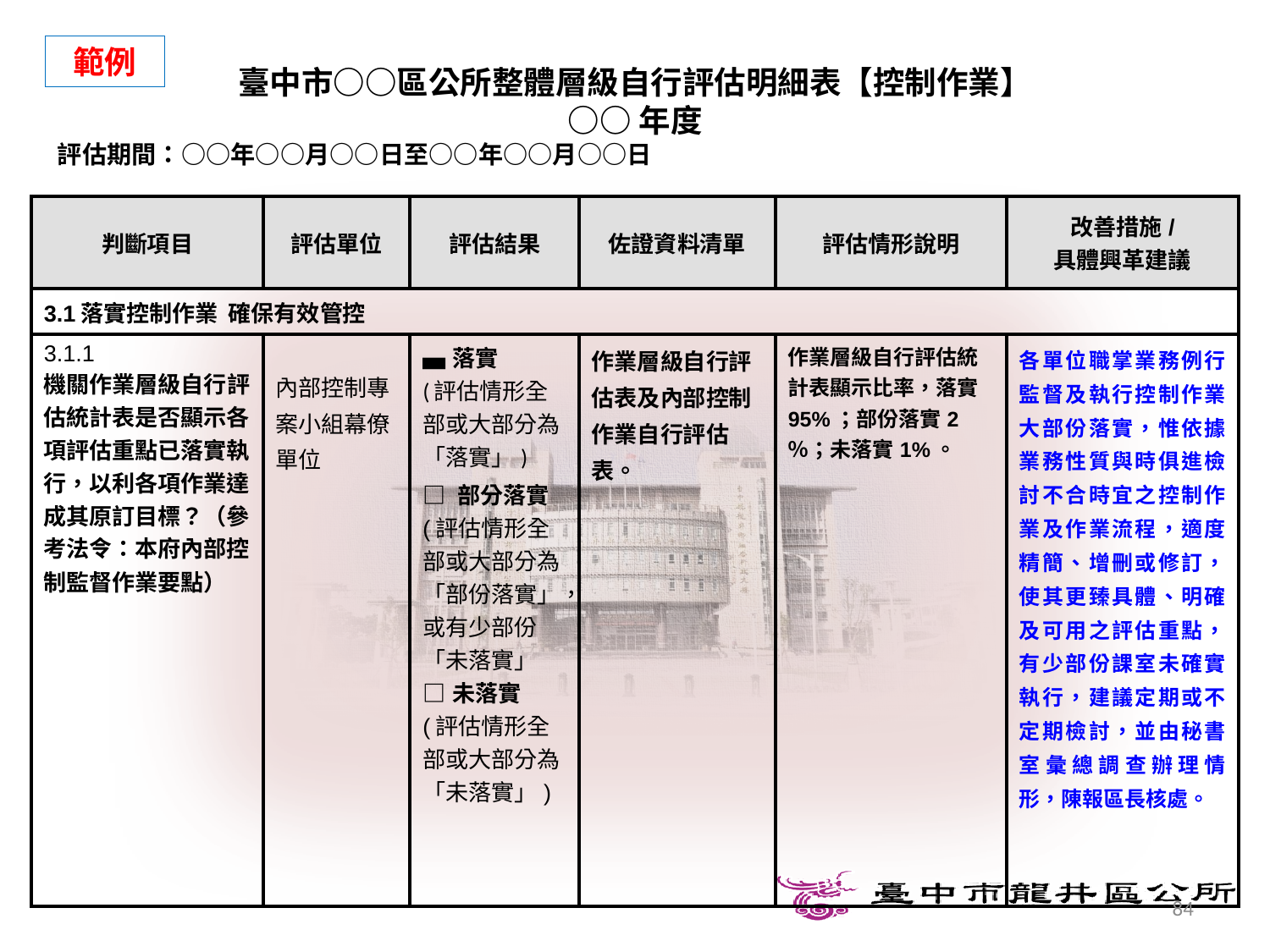

範例
臺中市○○區公所整體層級自行評估明細表【控制作業】
○○年度
評估期間：○○年○○月○○日至○○年○○月○○日
| 判斷項目 | 評估單位 | 評估結果 | 佐證資料清單 | 評估情形說明 | 改善措施/ 具體興革建議 |
| --- | --- | --- | --- | --- | --- |
| 3.1落實控制作業 確保有效管控 |  |  |  |  |  |
| 3.1.1 機關作業層級自行評估統計表是否顯示各項評估重點已落實執行，以利各項作業達成其原訂目標？（參考法令：本府內部控制監督作業要點） | 內部控制專案小組幕僚單位 | ▄落實 (評估情形全部或大部分為「落實」) □ 部分落實 (評估情形全部或大部分為「部份落實」，或有少部份「未落實」 □未落實 (評估情形全部或大部分為「未落實」) | 作業層級自行評估表及內部控制作業自行評估表。 | 作業層級自行評估統計表顯示比率，落實95%；部份落實2％；未落實1%。 | 各單位職掌業務例行監督及執行控制作業大部份落實，惟依據業務性質與時俱進檢討不合時宜之控制作業及作業流程，適度精簡、增刪或修訂，使其更臻具體、明確及可用之評估重點，有少部份課室未確實執行，建議定期或不定期檢討，並由秘書室彙總調查辦理情形，陳報區長核處。 |
84